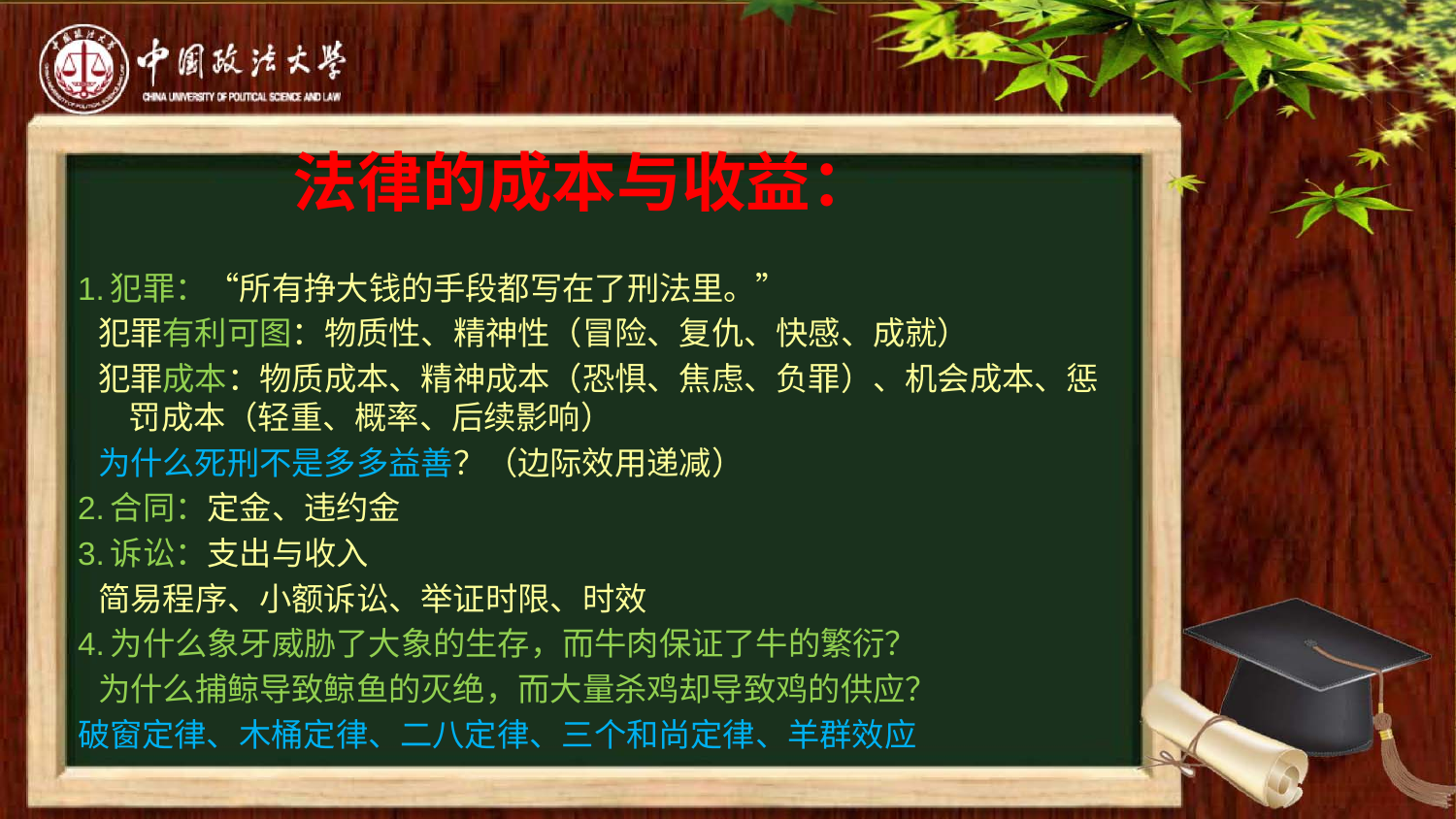

# 法律的成本与收益：
1.犯罪：“所有挣大钱的手段都写在了刑法里。”
  犯罪有利可图：物质性、精神性（冒险、复仇、快感、成就）
  犯罪成本：物质成本、精神成本（恐惧、焦虑、负罪）、机会成本、惩罚成本（轻重、概率、后续影响）
  为什么死刑不是多多益善？（边际效用递减）
2.合同：定金、违约金
3.诉讼：支出与收入
  简易程序、小额诉讼、举证时限、时效
4.为什么象牙威胁了大象的生存，而牛肉保证了牛的繁衍？
  为什么捕鲸导致鲸鱼的灭绝，而大量杀鸡却导致鸡的供应？
破窗定律、木桶定律、二八定律、三个和尚定律、羊群效应